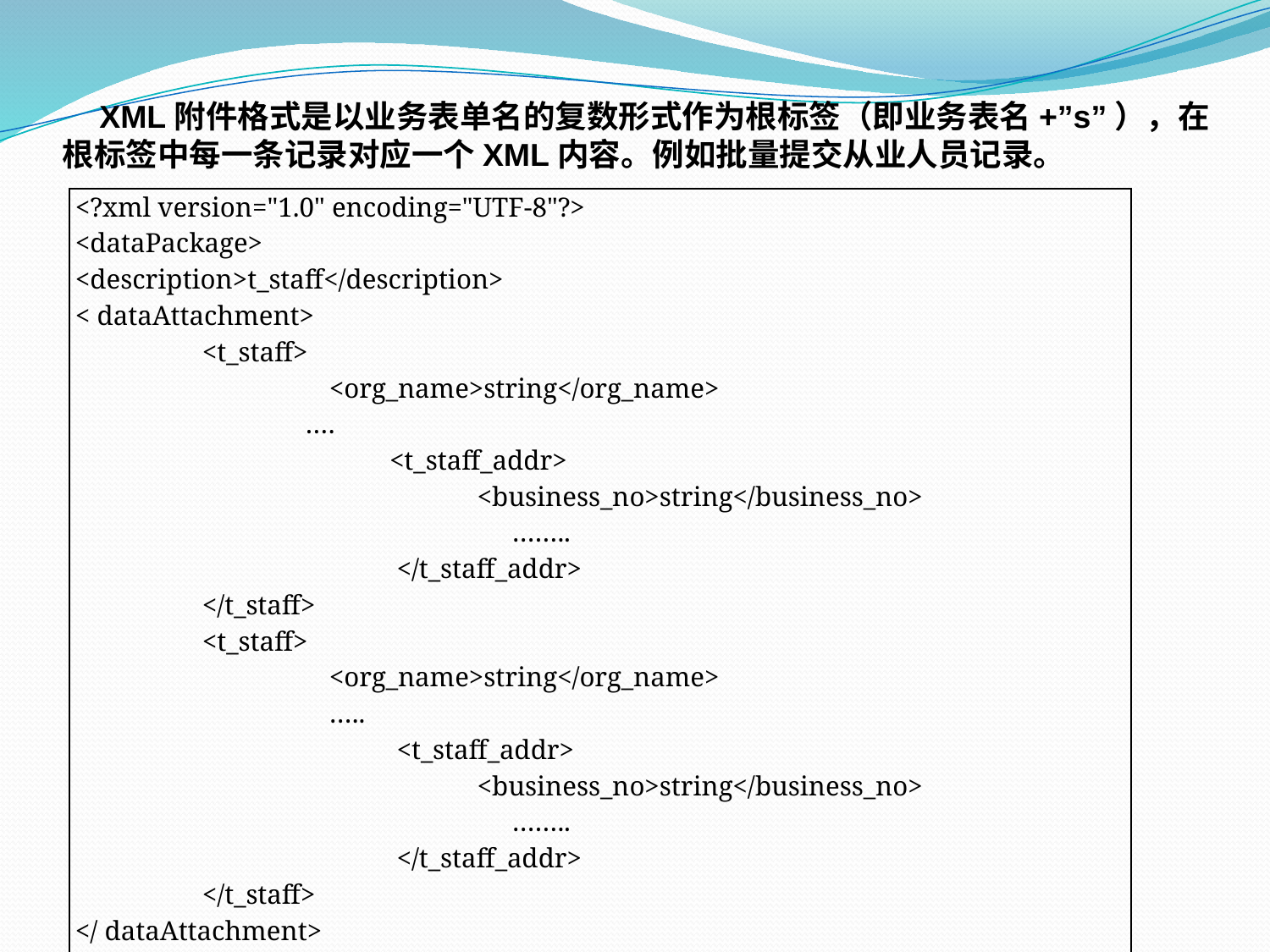

XML附件格式是以业务表单名的复数形式作为根标签（即业务表名+”s”），在根标签中每一条记录对应一个XML内容。例如批量提交从业人员记录。
| <?xml version="1.0" encoding="UTF-8"?> <dataPackage> <description>t\_staff</description> < dataAttachment> <t\_staff> <org\_name>string</org\_name> …. <t\_staff\_addr> <business\_no>string</business\_no> …….. </t\_staff\_addr> </t\_staff> <t\_staff> <org\_name>string</org\_name> ….. <t\_staff\_addr> <business\_no>string</business\_no> …….. </t\_staff\_addr> </t\_staff> </ dataAttachment> </dataPackage> |
| --- |